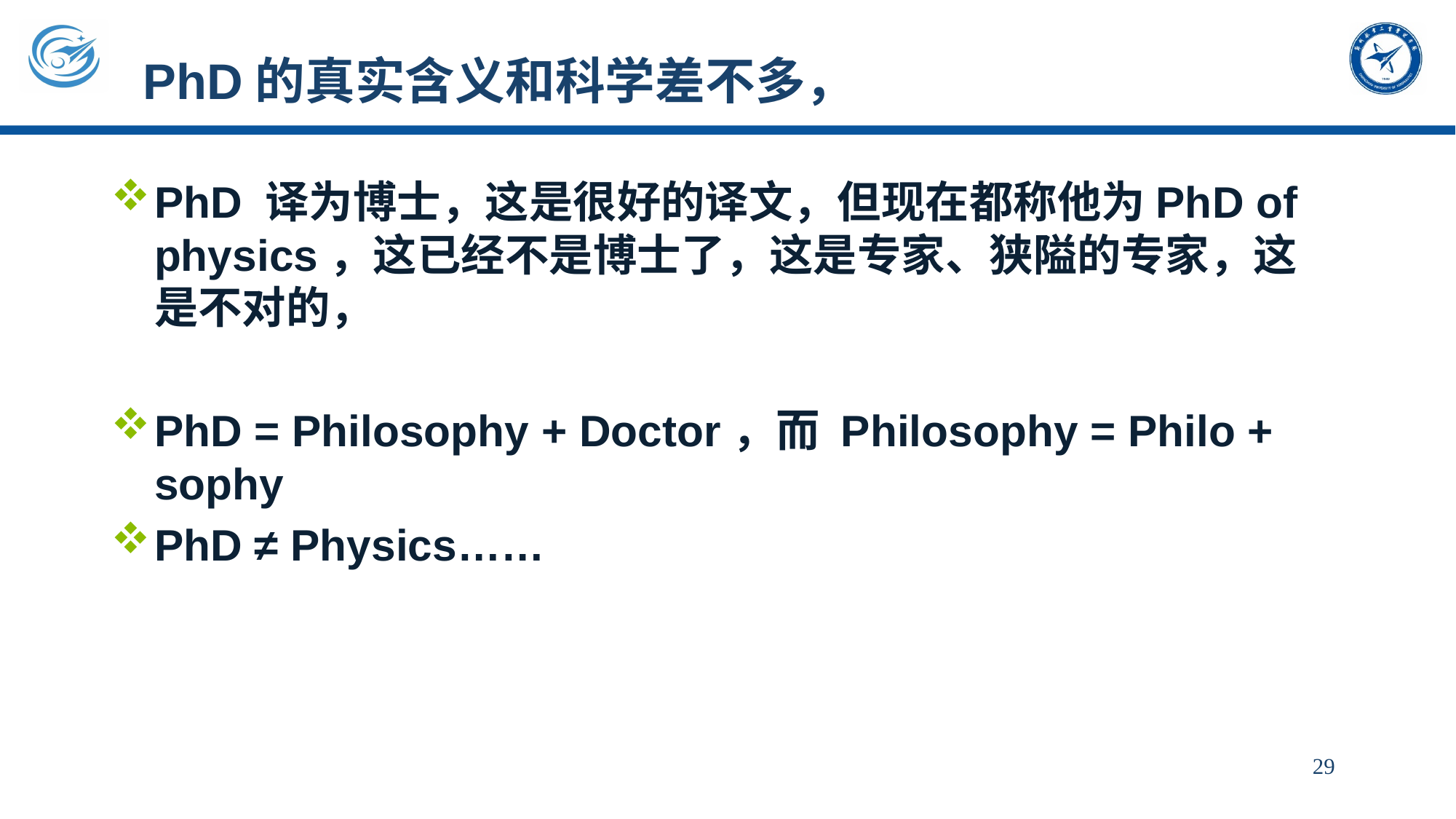

# PhD的真实含义和科学差不多，
PhD 译为博士，这是很好的译文，但现在都称他为PhD of physics，这已经不是博士了，这是专家、狭隘的专家，这是不对的，

PhD = Philosophy + Doctor，而 Philosophy = Philo + sophy
PhD ≠ Physics……

29